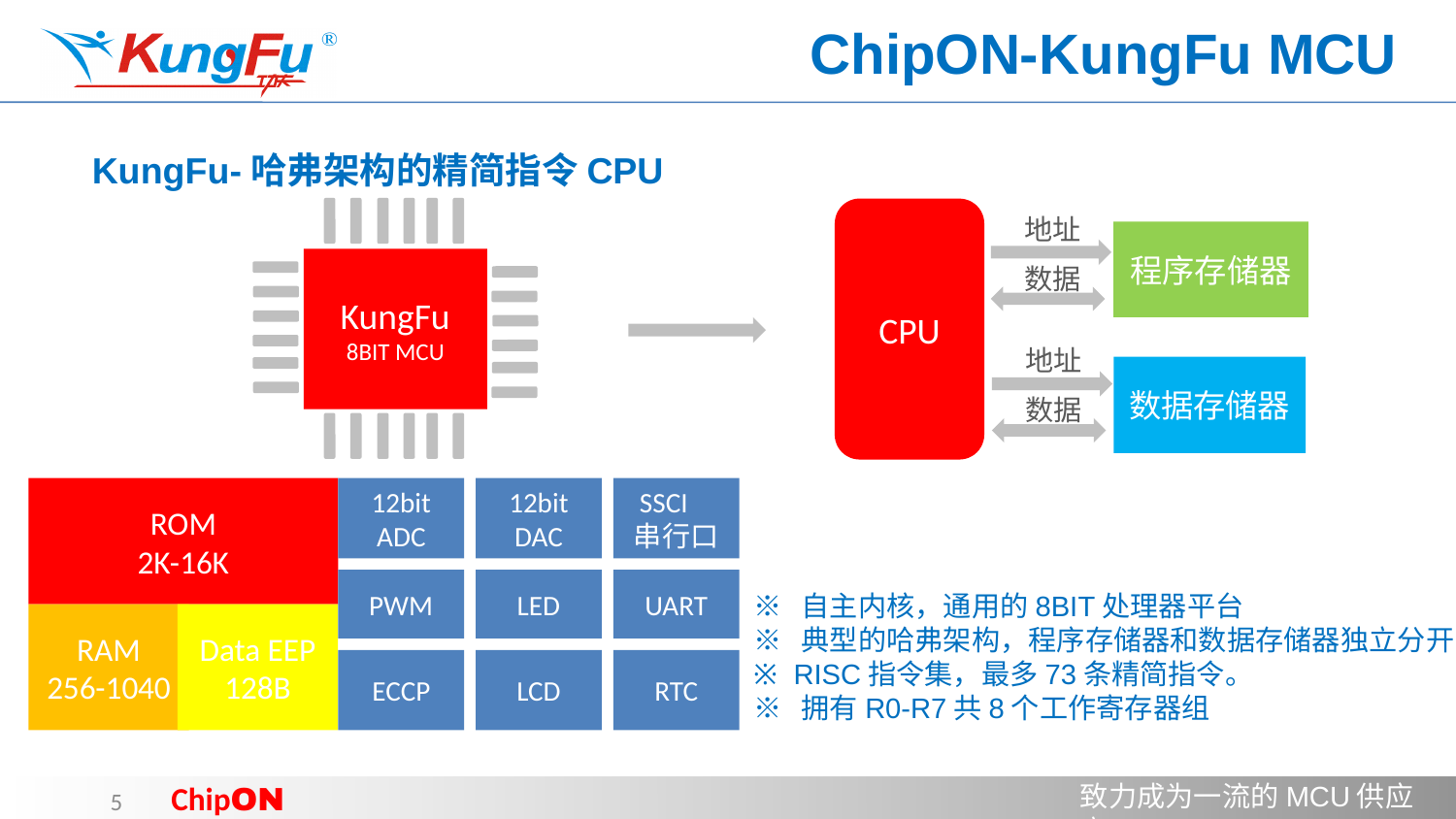

# ChipON-KungFu MCU
KungFu-哈弗架构的精简指令CPU

CPU
 地址
程序存储器

KungFu
8BIT MCU
 数据

 地址

数据存储器

 数据

ROM
2K-16K
12bit ADC
12bit DAC
SSCI     串行口
PWM
LED
UART
※  自主内核，通用的8BIT处理器平台
※  典型的哈弗架构，程序存储器和数据存储器独立分开
※  RISC指令集，最多73条精简指令。
※  拥有R0-R7共8个工作寄存器组
RAM
256-1040
Data EEP
128B
ECCP
LCD
RTC
5